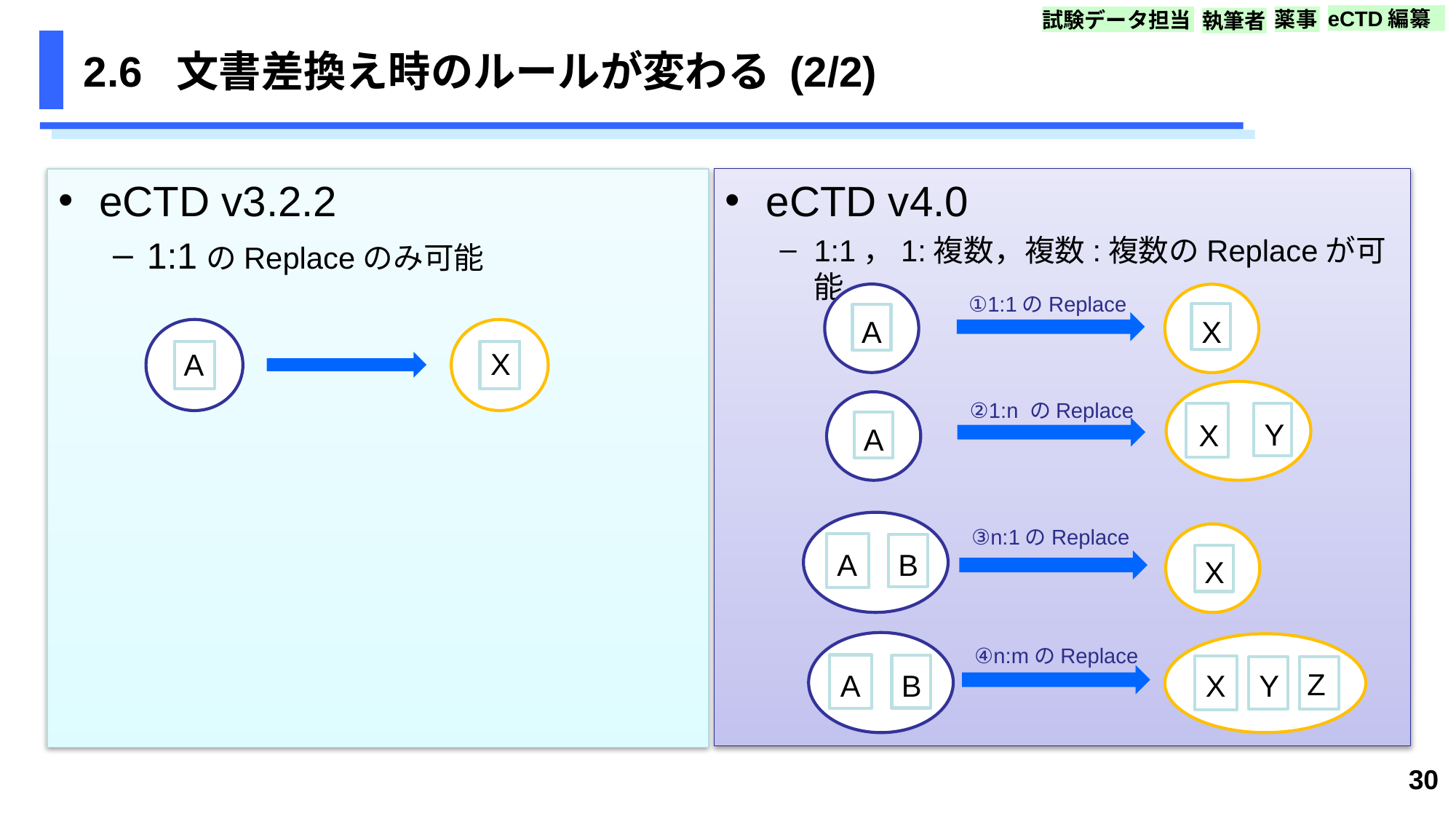

eCTD編纂
薬事
試験データ担当
執筆者
# 2.6  文書差換え時のルールが変わる (2/2)
eCTD v4.0
1:1，1:複数，複数:複数のReplaceが可能
eCTD v3.2.2
1:1のReplaceのみ可能

①1:1のReplace

A
X

X
A

②1:n のReplace

Y
X

A

③n:1のReplace

A
B

X

④n:mのReplace

Z
A
B
X
Y

30